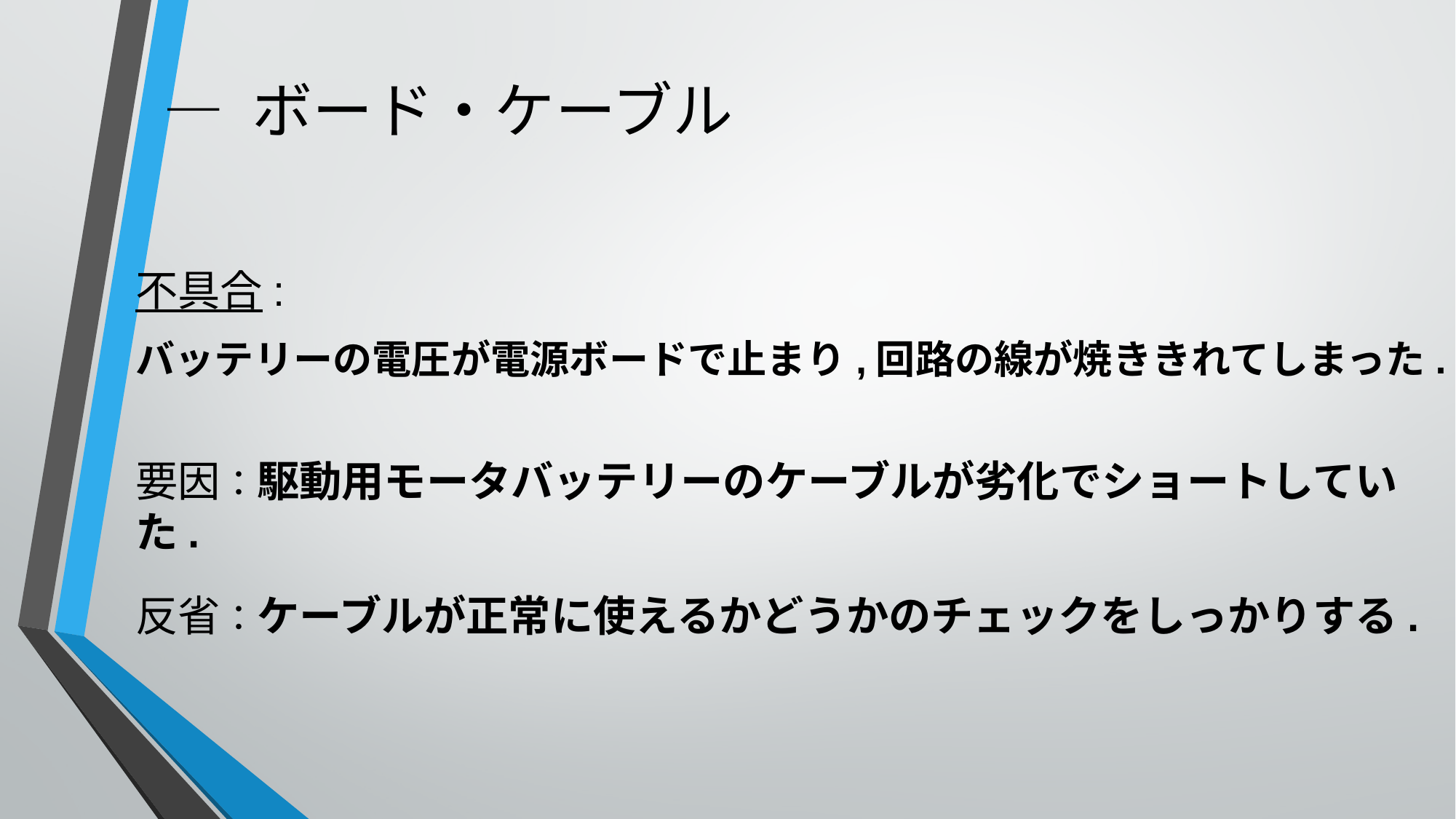

― ボード・ケーブル
不具合:

バッテリーの電圧が電源ボードで止まり,回路の線が焼ききれてしまった.

要因：駆動用モータバッテリーのケーブルが劣化でショートしていた.

反省：ケーブルが正常に使えるかどうかのチェックをしっかりする.